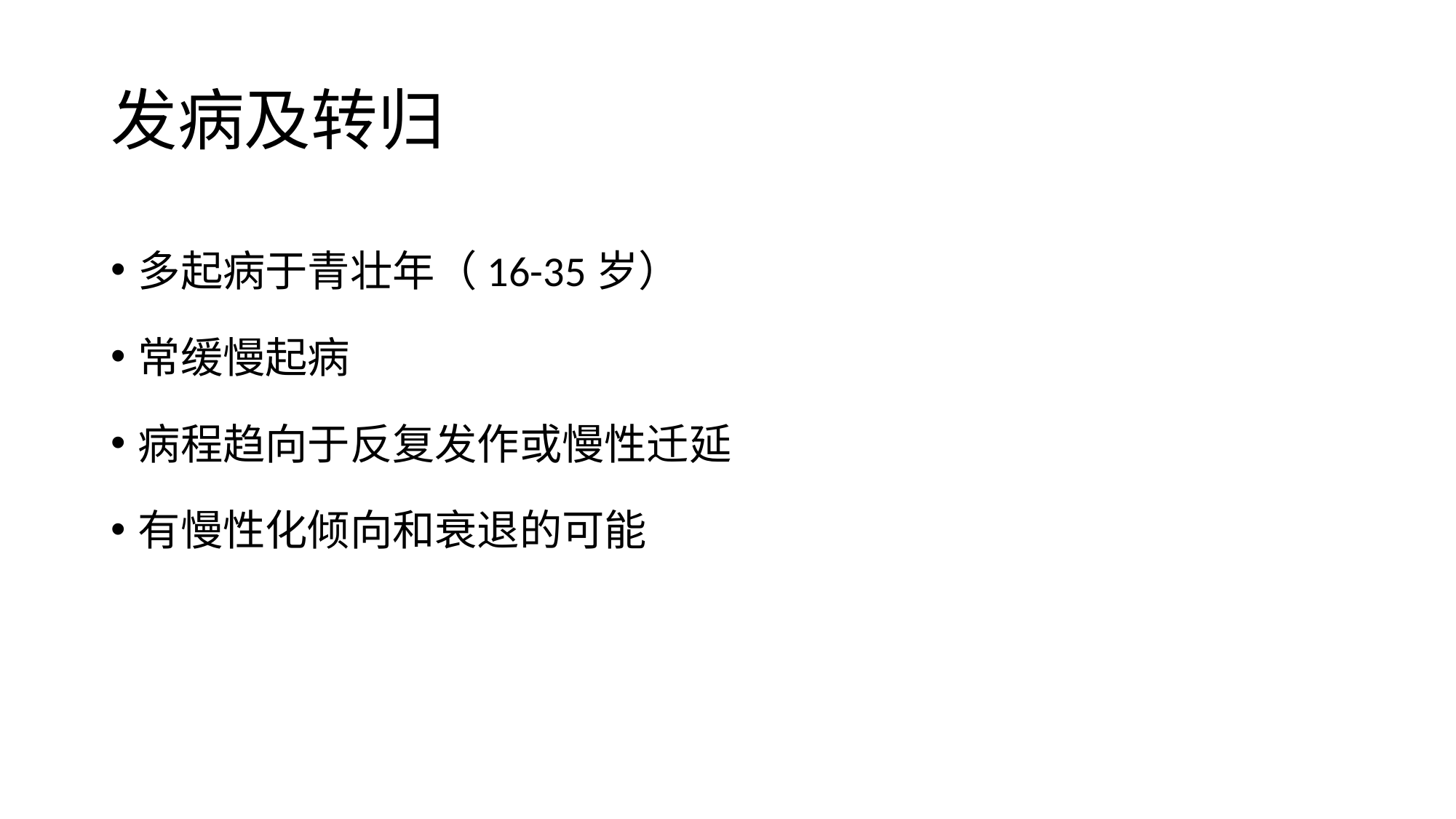

# 发病及转归
多起病于青壮年（16-35岁）
常缓慢起病
病程趋向于反复发作或慢性迁延
有慢性化倾向和衰退的可能
23